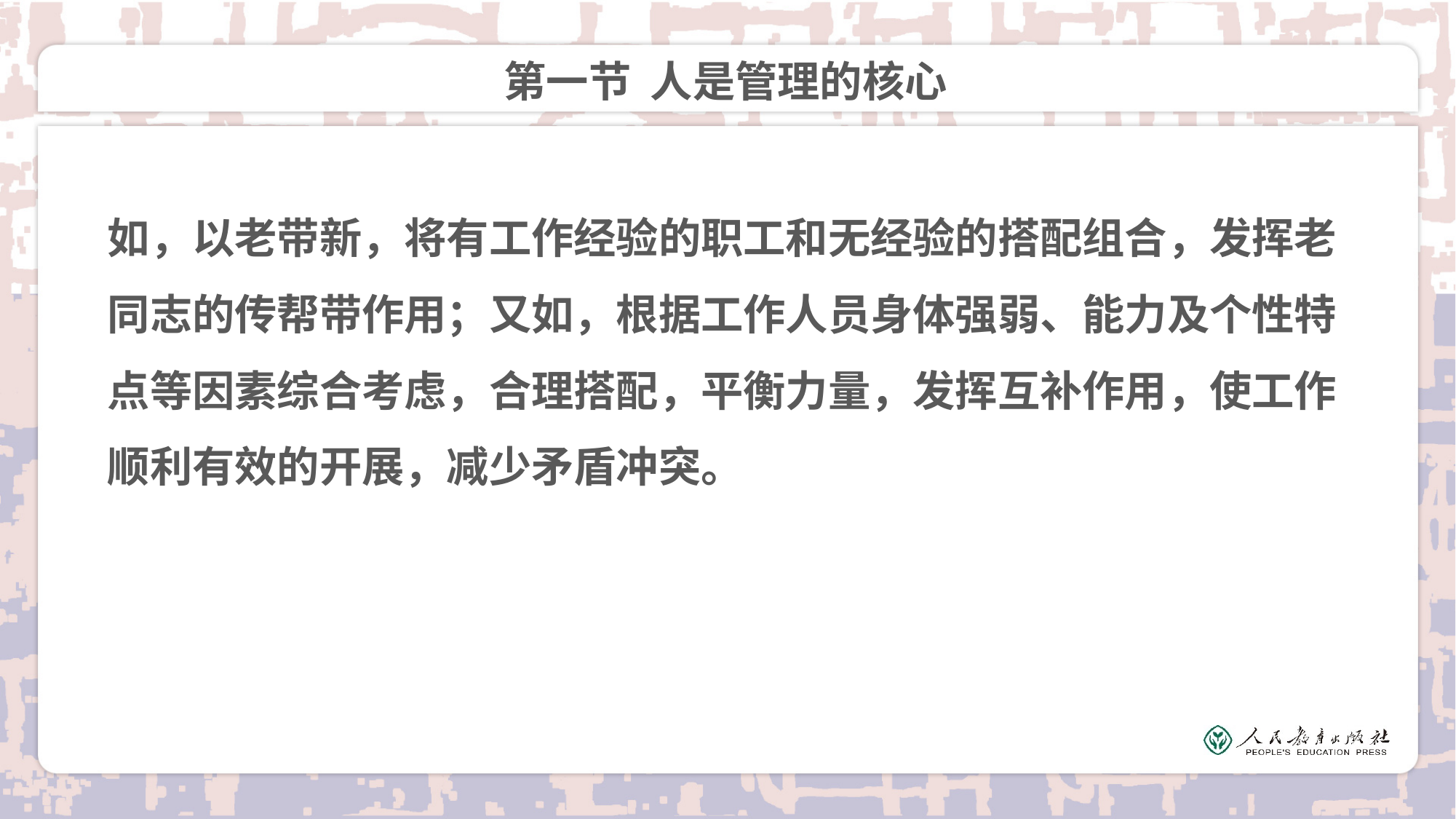

# 第一节  人是管理的核心
如，以老带新，将有工作经验的职工和无经验的搭配组合，发挥老同志的传帮带作用；又如，根据工作人员身体强弱、能力及个性特点等因素综合考虑，合理搭配，平衡力量，发挥互补作用，使工作顺利有效的开展，减少矛盾冲突。